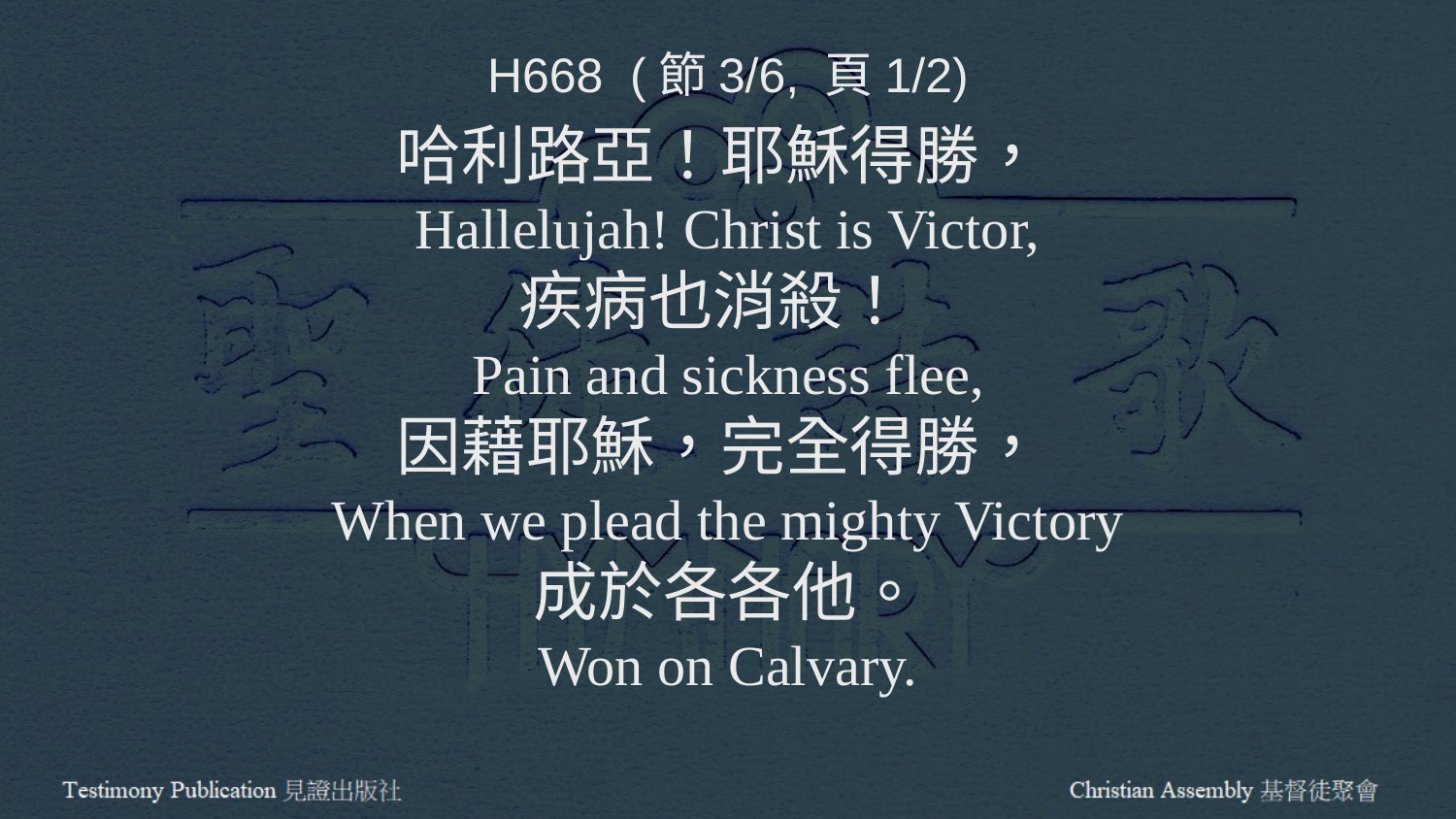

H668  (節3/6, 頁1/2)
哈利路亞！耶穌得勝，
Hallelujah! Christ is Victor,
疾病也消殺！
Pain and sickness flee,
因藉耶穌，完全得勝，
When we plead the mighty Victory
成於各各他。
Won on Calvary.